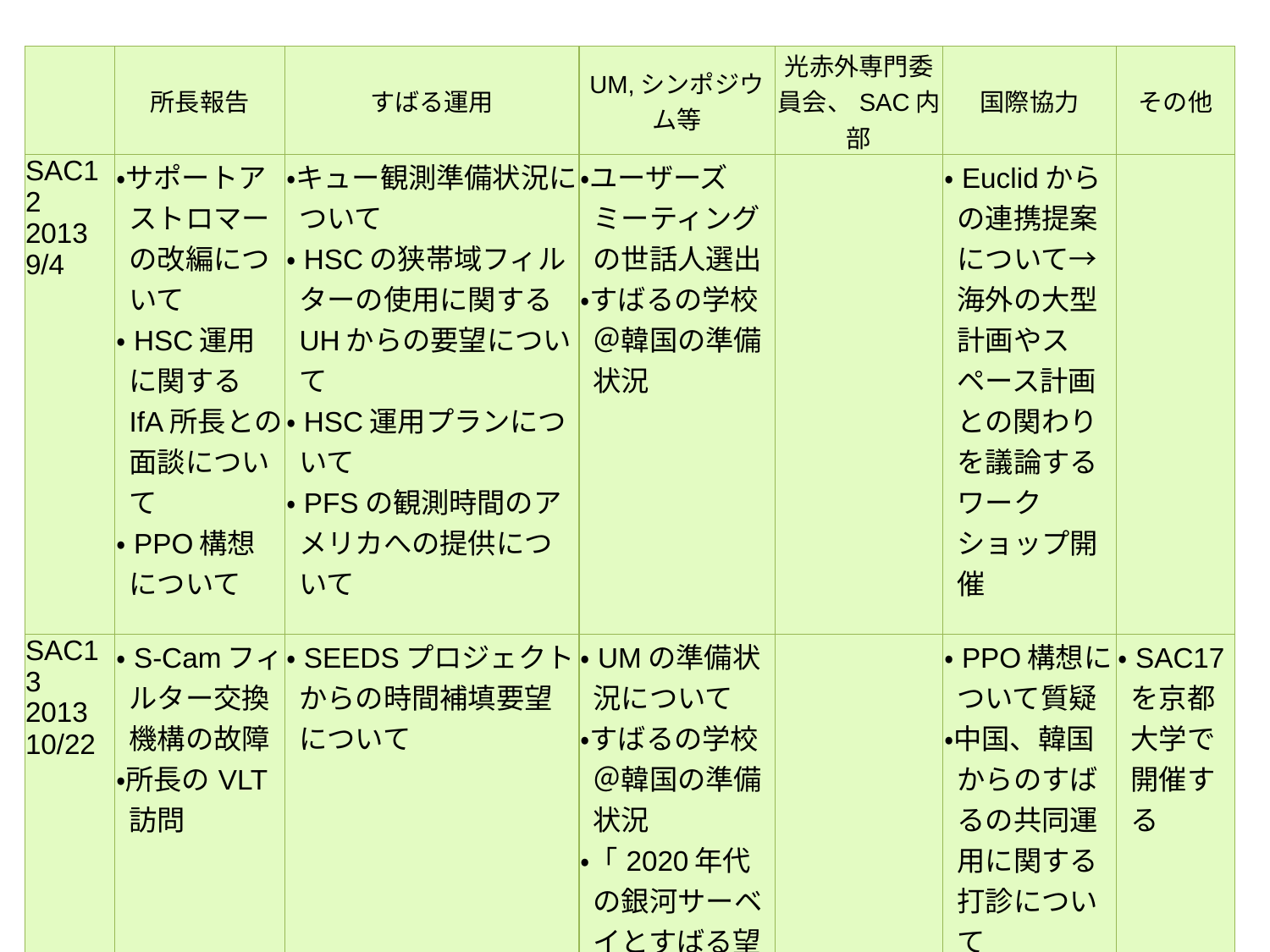

|  | 所長報告 | すばる運用 | UM,シンポジウム等 | 光赤外専門委員会、SAC内部 | 国際協力 | その他 |
| --- | --- | --- | --- | --- | --- | --- |
| SAC12 2013 9/4 | ・サポートアストロマーの改編について ・HSC運用に関するIfA所長との面談について ・PPO構想について | ・キュー観測準備状況について ・HSCの狭帯域フィルターの使用に関するUHからの要望について ・HSC運用プランについて ・PFSの観測時間のアメリカへの提供について | ・ユーザーズミーティングの世話人選出 ・すばるの学校＠韓国の準備状況 |  | ・Euclidからの連携提案について→海外の大型計画やスペース計画との関わりを議論するワークショップ開催 |  |
| SAC13 2013 10/22 | ・S-Camフィルター交換機構の故障 ・所長のVLT訪問 | ・SEEDSプロジェクトからの時間補填要望について | ・UMの準備状況について ・すばるの学校＠韓国の準備状況 ・「2020年代の銀河サーベイとすばる望遠鏡」ワークショップ開催（2014/1/11） |  | ・PPO構想について質疑 ・中国、韓国からのすばるの共同運用に関する打診について | ・SAC17を京都大学で開催する |
2014/1/21
Subaru UM 2013
5